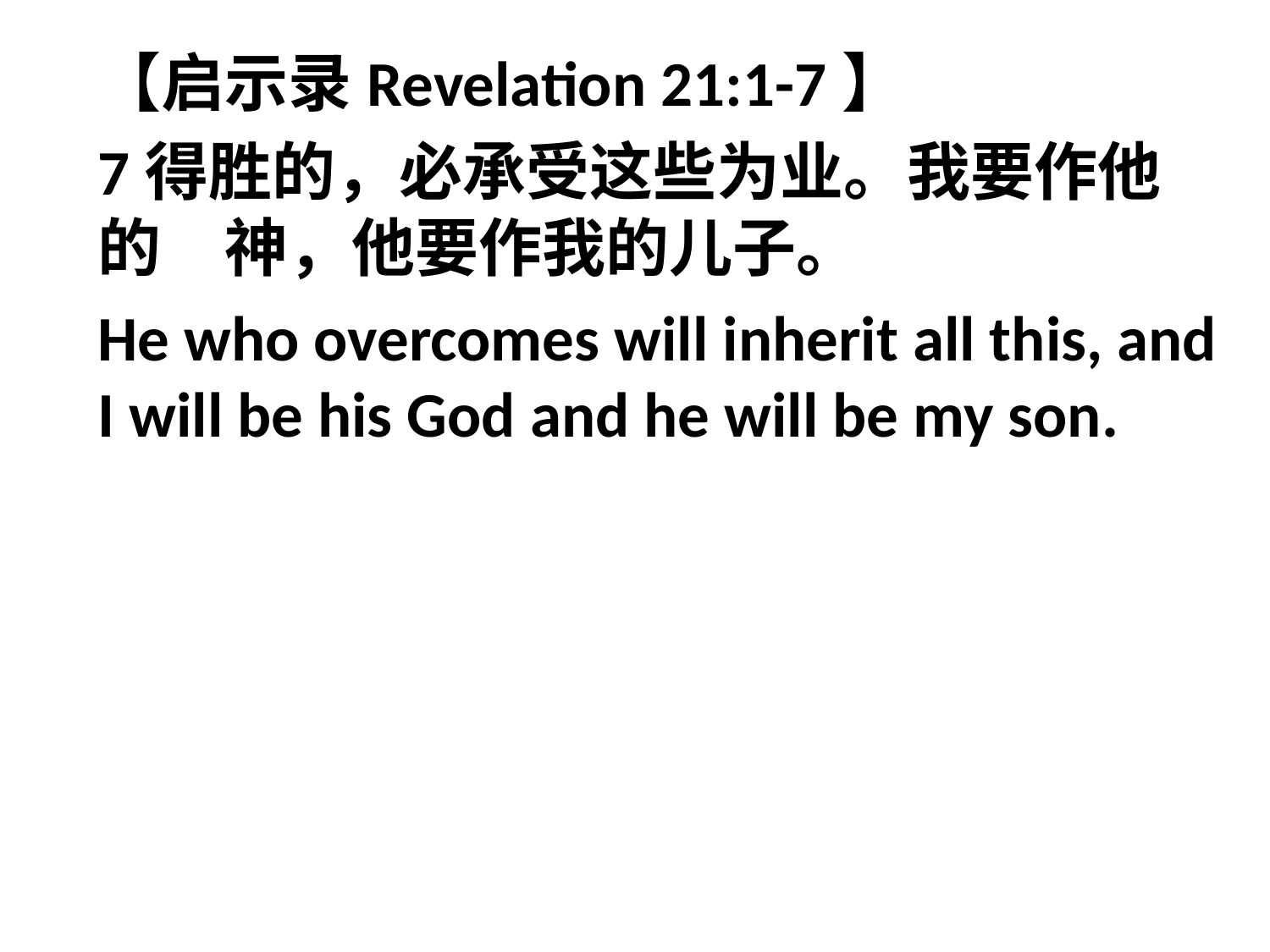

【启示录Revelation 21:1-7】
7得胜的，必承受这些为业。我要作他的　神，他要作我的儿子。
He who overcomes will inherit all this, and I will be his God and he will be my son.